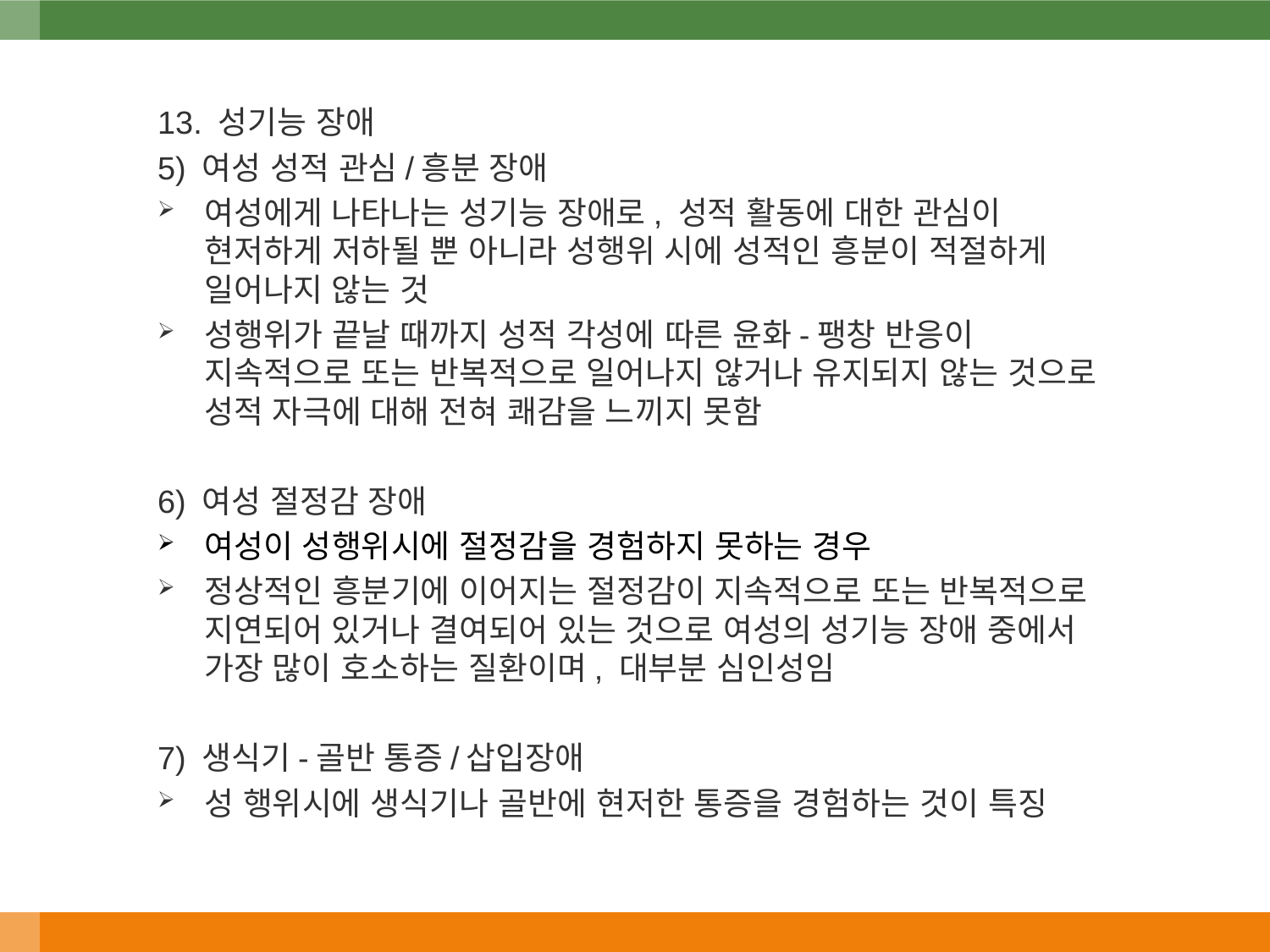

13. 성기능 장애
5) 여성 성적 관심/흥분 장애
여성에게 나타나는 성기능 장애로, 성적 활동에 대한 관심이 현저하게 저하될 뿐 아니라 성행위 시에 성적인 흥분이 적절하게 일어나지 않는 것
성행위가 끝날 때까지 성적 각성에 따른 윤화-팽창 반응이 지속적으로 또는 반복적으로 일어나지 않거나 유지되지 않는 것으로 성적 자극에 대해 전혀 쾌감을 느끼지 못함

6) 여성 절정감 장애
여성이 성행위시에 절정감을 경험하지 못하는 경우
정상적인 흥분기에 이어지는 절정감이 지속적으로 또는 반복적으로 지연되어 있거나 결여되어 있는 것으로 여성의 성기능 장애 중에서 가장 많이 호소하는 질환이며, 대부분 심인성임

7) 생식기-골반 통증/삽입장애
성 행위시에 생식기나 골반에 현저한 통증을 경험하는 것이 특징